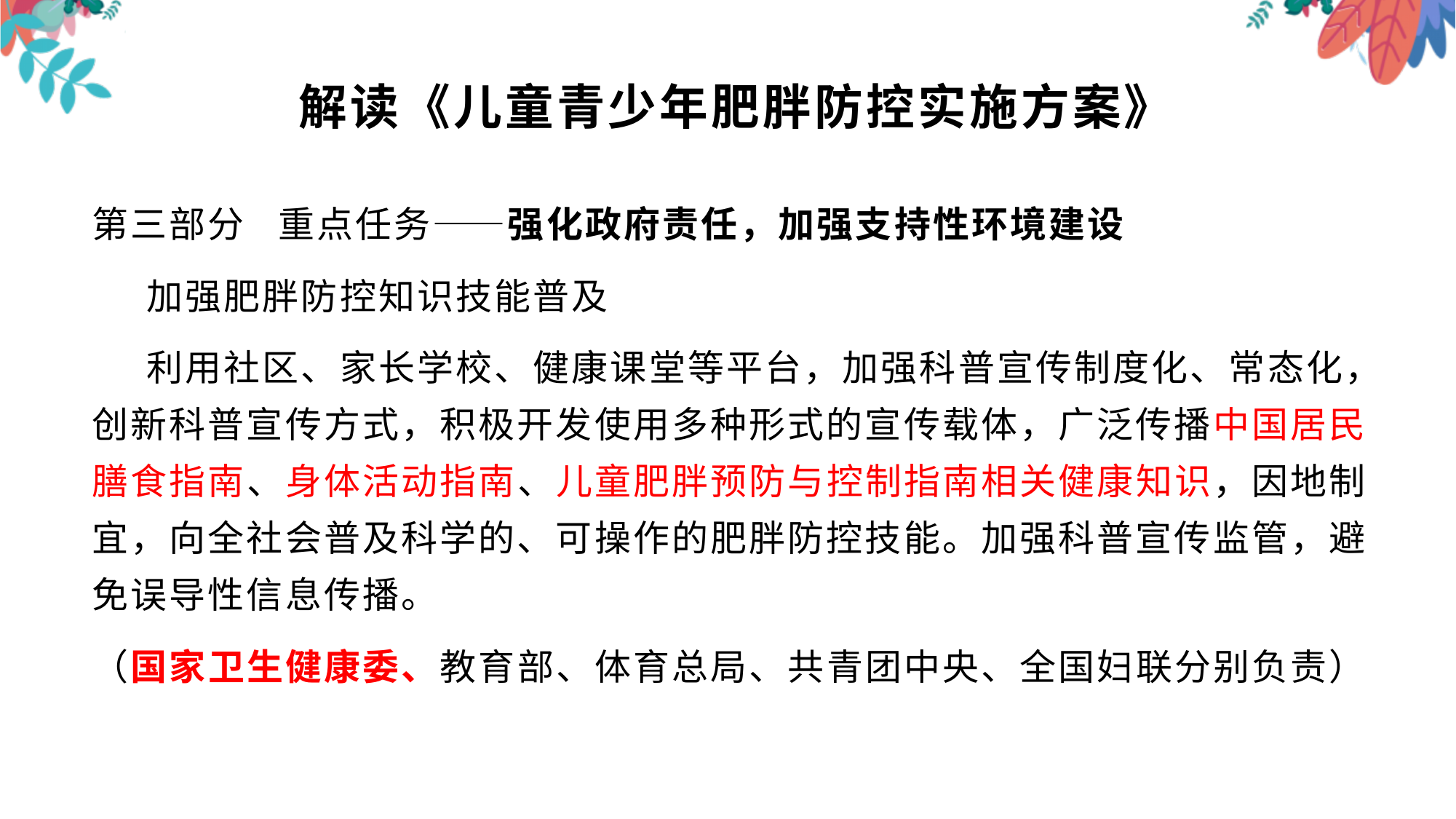

# 解读《儿童青少年肥胖防控实施方案》
第三部分   重点任务——强化政府责任，加强支持性环境建设
加强肥胖防控知识技能普及
利用社区、家长学校、健康课堂等平台，加强科普宣传制度化、常态化，创新科普宣传方式，积极开发使用多种形式的宣传载体，广泛传播中国居民膳食指南、身体活动指南、儿童肥胖预防与控制指南相关健康知识，因地制宜，向全社会普及科学的、可操作的肥胖防控技能。加强科普宣传监管，避免误导性信息传播。
（国家卫生健康委、教育部、体育总局、共青团中央、全国妇联分别负责）